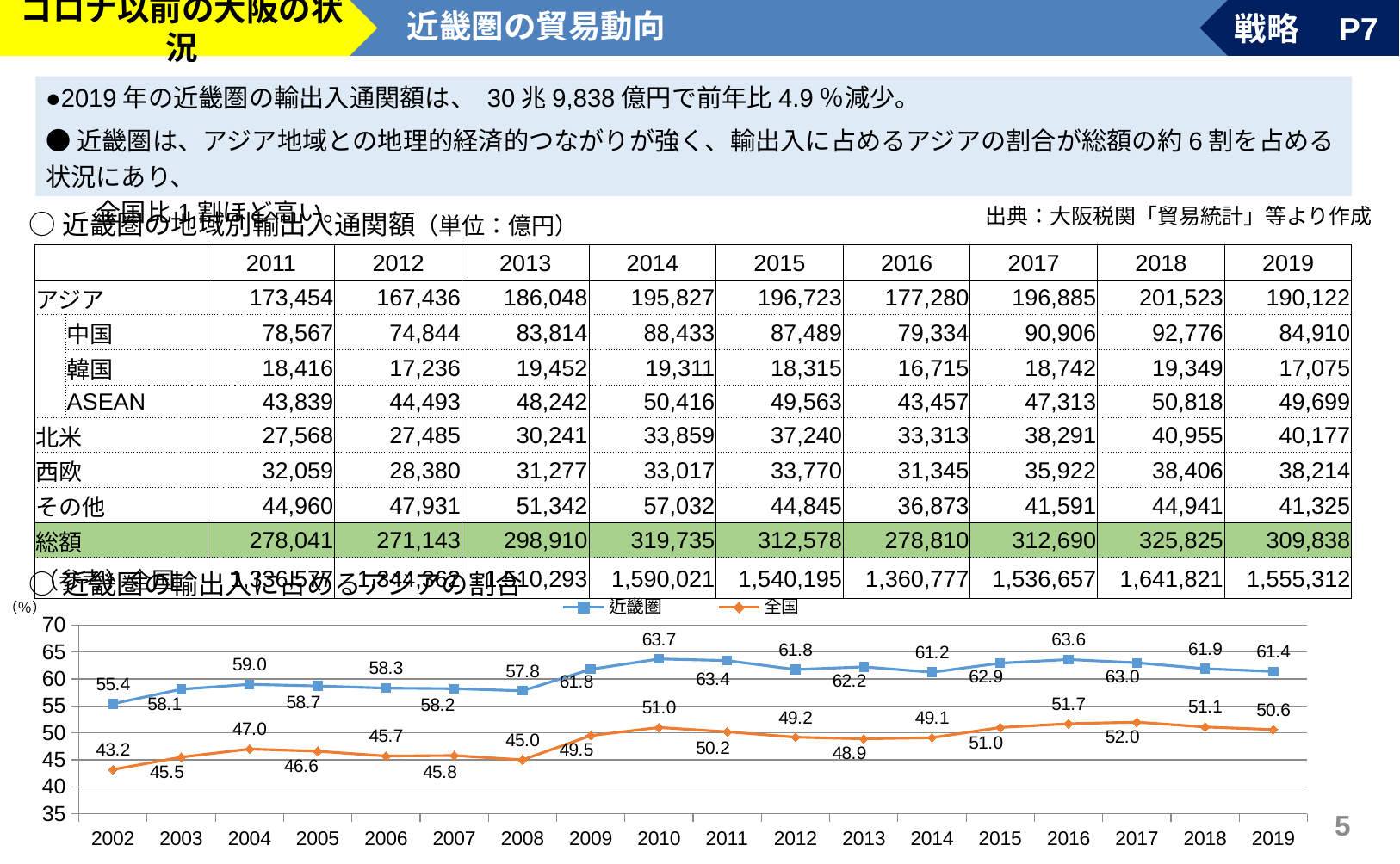

コロナ以前の大阪の状況
近畿圏の貿易動向
戦略　P7
●2019年の近畿圏の輸出入通関額は、 30兆9,838億円で前年比4.9％減少。
●近畿圏は、アジア地域との地理的経済的つながりが強く、輸出入に占めるアジアの割合が総額の約6割を占める状況にあり、
　　全国比1割ほど高い。
出典：大阪税関「貿易統計」等より作成
○近畿圏の地域別輸出入通関額（単位：億円）
|  |  |  | 2011 | 2012 | 2013 | 2014 | 2015 | 2016 | 2017 | 2018 | 2019 |
| --- | --- | --- | --- | --- | --- | --- | --- | --- | --- | --- | --- |
| アジア |  |  | 173,454 | 167,436 | 186,048 | 195,827 | 196,723 | 177,280 | 196,885 | 201,523 | 190,122 |
|  | 中国 |  | 78,567 | 74,844 | 83,814 | 88,433 | 87,489 | 79,334 | 90,906 | 92,776 | 84,910 |
|  | 韓国 |  | 18,416 | 17,236 | 19,452 | 19,311 | 18,315 | 16,715 | 18,742 | 19,349 | 17,075 |
|  | ASEAN |  | 43,839 | 44,493 | 48,242 | 50,416 | 49,563 | 43,457 | 47,313 | 50,818 | 49,699 |
| 北米 |  |  | 27,568 | 27,485 | 30,241 | 33,859 | 37,240 | 33,313 | 38,291 | 40,955 | 40,177 |
| 西欧 |  |  | 32,059 | 28,380 | 31,277 | 33,017 | 33,770 | 31,345 | 35,922 | 38,406 | 38,214 |
| その他 |  |  | 44,960 | 47,931 | 51,342 | 57,032 | 44,845 | 36,873 | 41,591 | 44,941 | 41,325 |
| 総額 |  |  | 278,041 | 271,143 | 298,910 | 319,735 | 312,578 | 278,810 | 312,690 | 325,825 | 309,838 |
| （参考）全国 |  |  | 1,336,577 | 1,344,362 | 1,510,293 | 1,590,021 | 1,540,195 | 1,360,777 | 1,536,657 | 1,641,821 | 1,555,312 |
○近畿圏の輸出入に占めるアジアの割合

### Chart

| Category | 近畿圏 | 全国 |
|---|---|---|
| 2002 | 55.4 | 43.2 |
| 2003 | 58.1 | 45.5 |
| 2004 | 59.0 | 47.0 |
| 2005 | 58.7 | 46.6 |
| 2006 | 58.3 | 45.7 |
| 2007 | 58.2 | 45.8 |
| 2008 | 57.8 | 45.0 |
| 2009 | 61.8 | 49.5 |
| 2010 | 63.7 | 51.0 |
| 2011 | 63.4 | 50.2 |
| 2012 | 61.75199584809309 | 49.2 |
| 2013 | 62.24214646549129 | 48.9 |
| 2014 | 61.24669433435768 | 49.1 |
| 2015 | 62.93568030083745 | 51.0 |
| 2016 | 63.6 | 51.7 |
| 2017 | 63.0 | 52.0 |
| 2018 | 61.9 | 51.1 |
| 2019 | 61.4 | 50.6 |
（％）
5